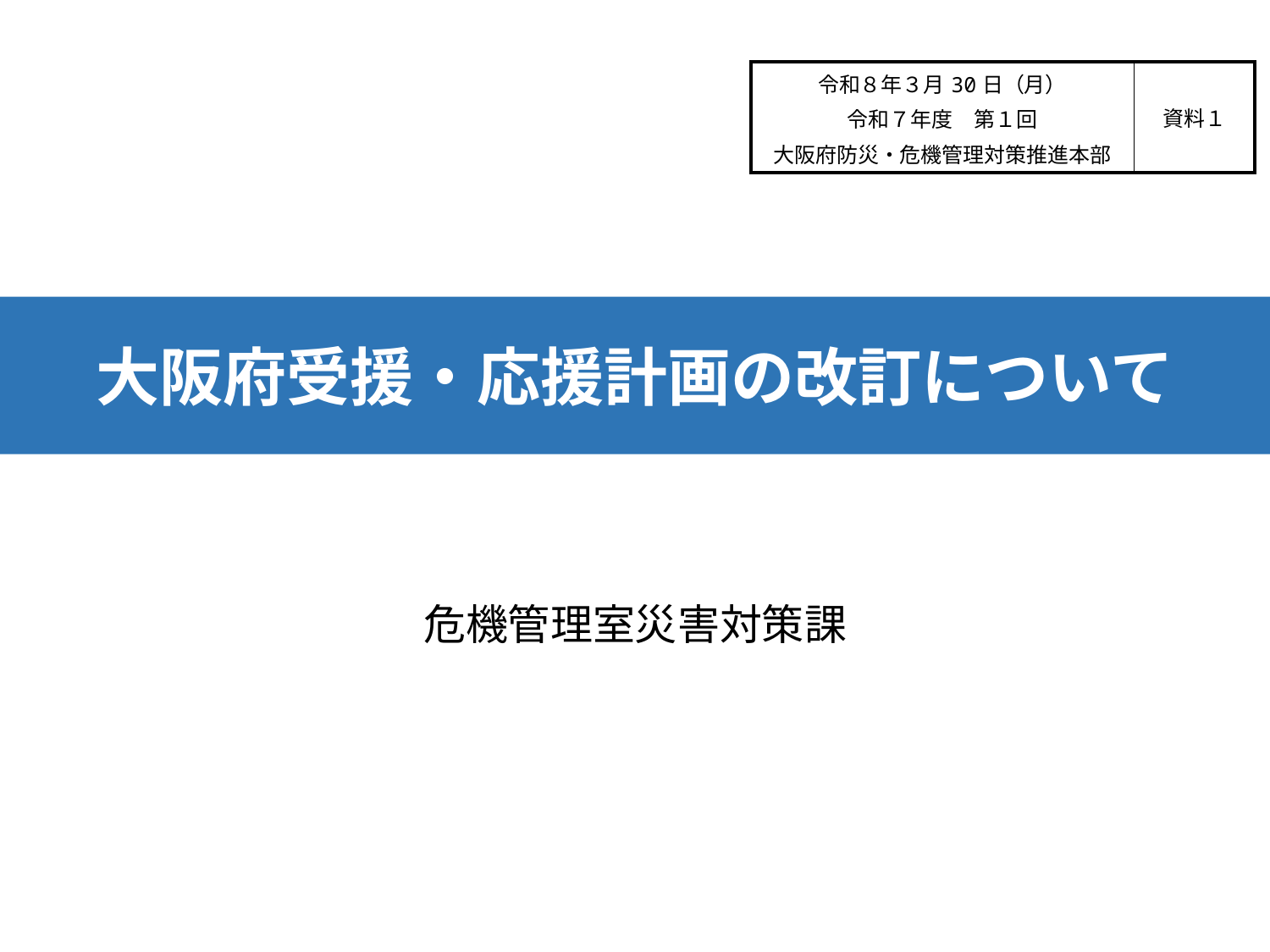

| 令和８年３月30日（月） 令和７年度　第１回 大阪府防災・危機管理対策推進本部 | 資料１ |
| --- | --- |
大阪府受援・応援計画の改訂について
危機管理室災害対策課